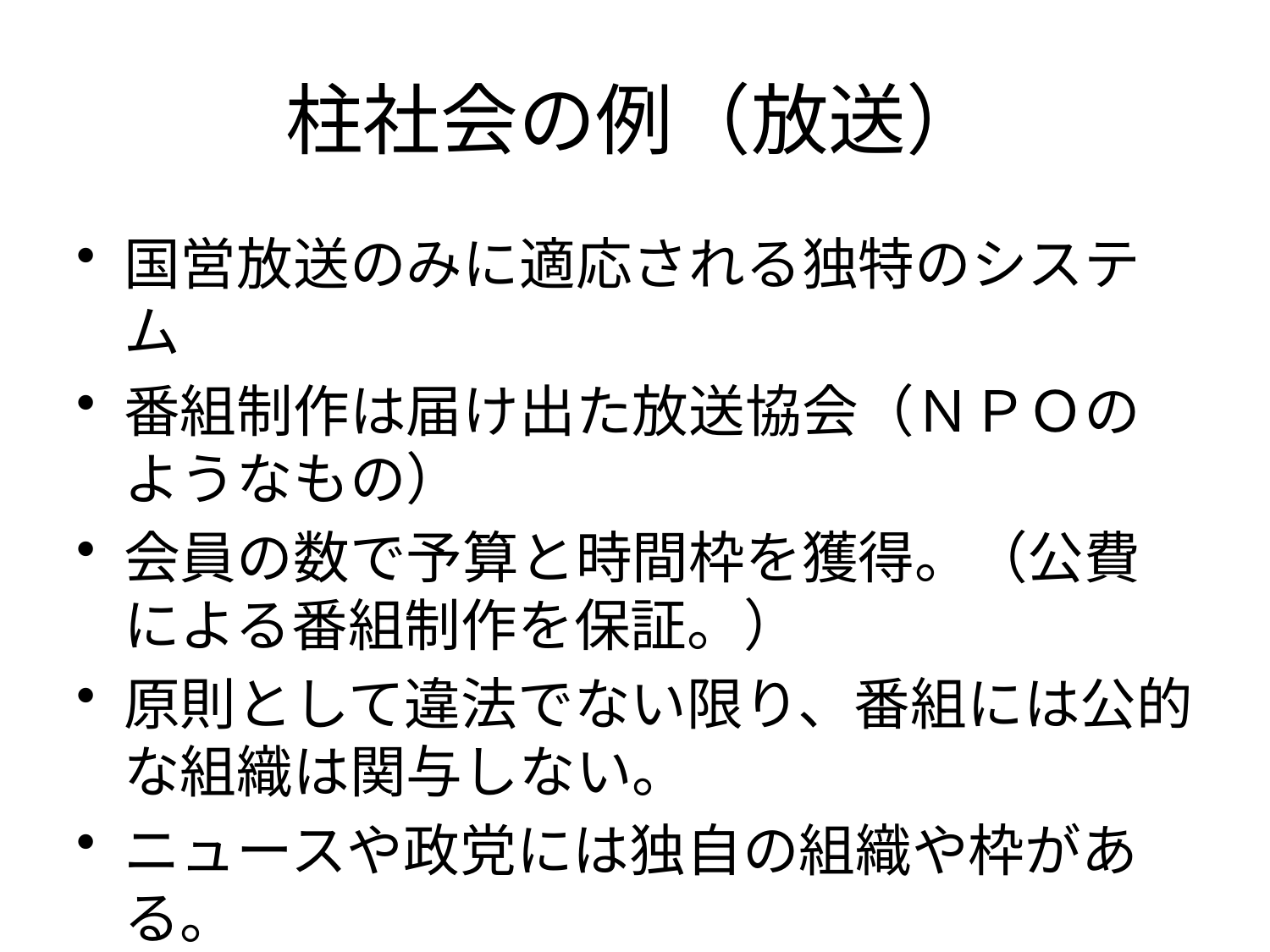

# 柱社会の例（放送）
国営放送のみに適応される独特のシステム
番組制作は届け出た放送協会（ＮＰＯのようなもの）
会員の数で予算と時間枠を獲得。（公費による番組制作を保証。）
原則として違法でない限り、番組には公的な組織は関与しない。
ニュースや政党には独自の組織や枠がある。